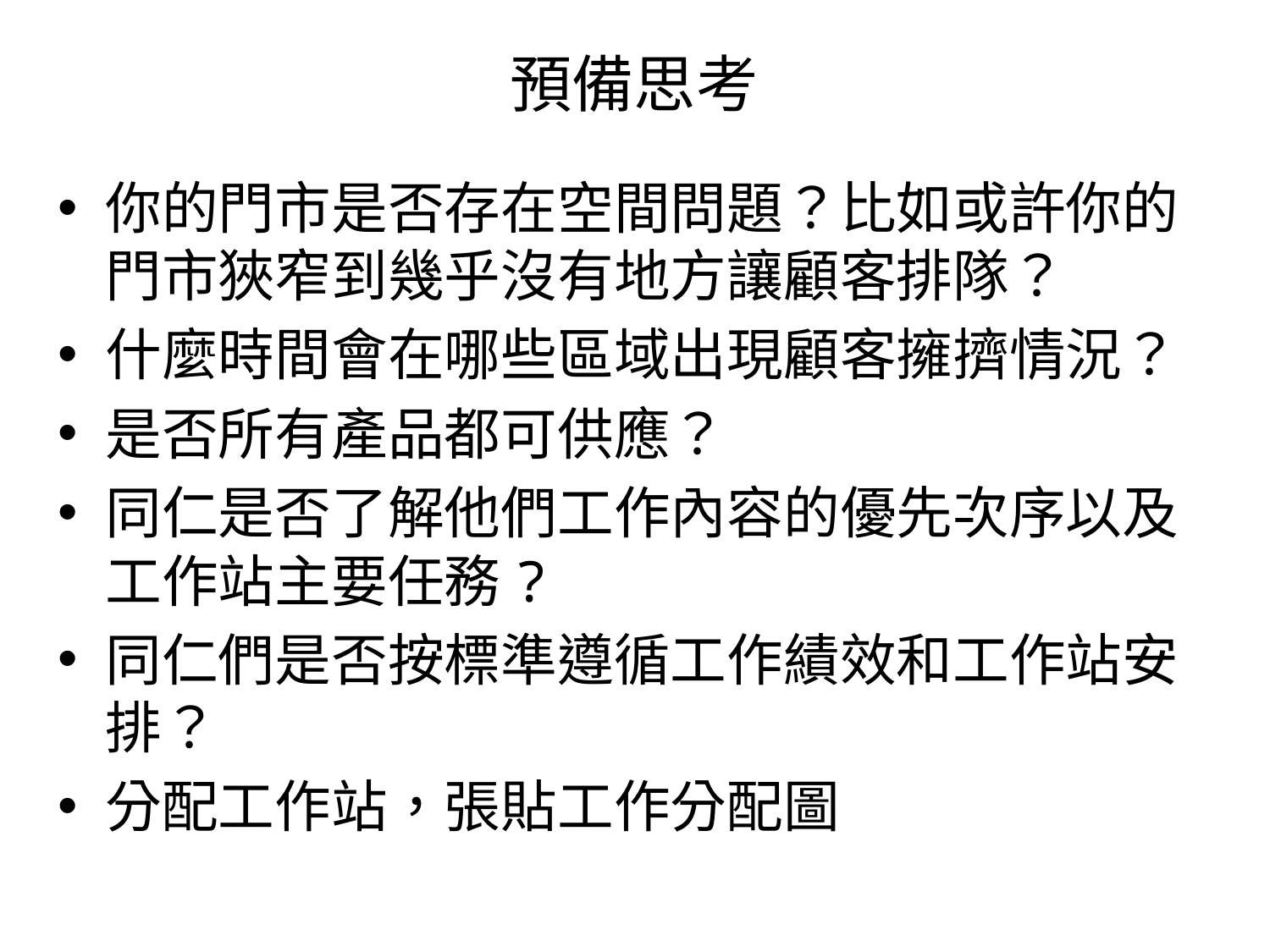

# 預備思考
你的門市是否存在空間問題？比如或許你的門市狹窄到幾乎沒有地方讓顧客排隊？
什麼時間會在哪些區域出現顧客擁擠情況？
是否所有產品都可供應？
同仁是否了解他們工作內容的優先次序以及工作站主要任務?
同仁們是否按標準遵循工作績效和工作站安排？
分配工作站，張貼工作分配圖